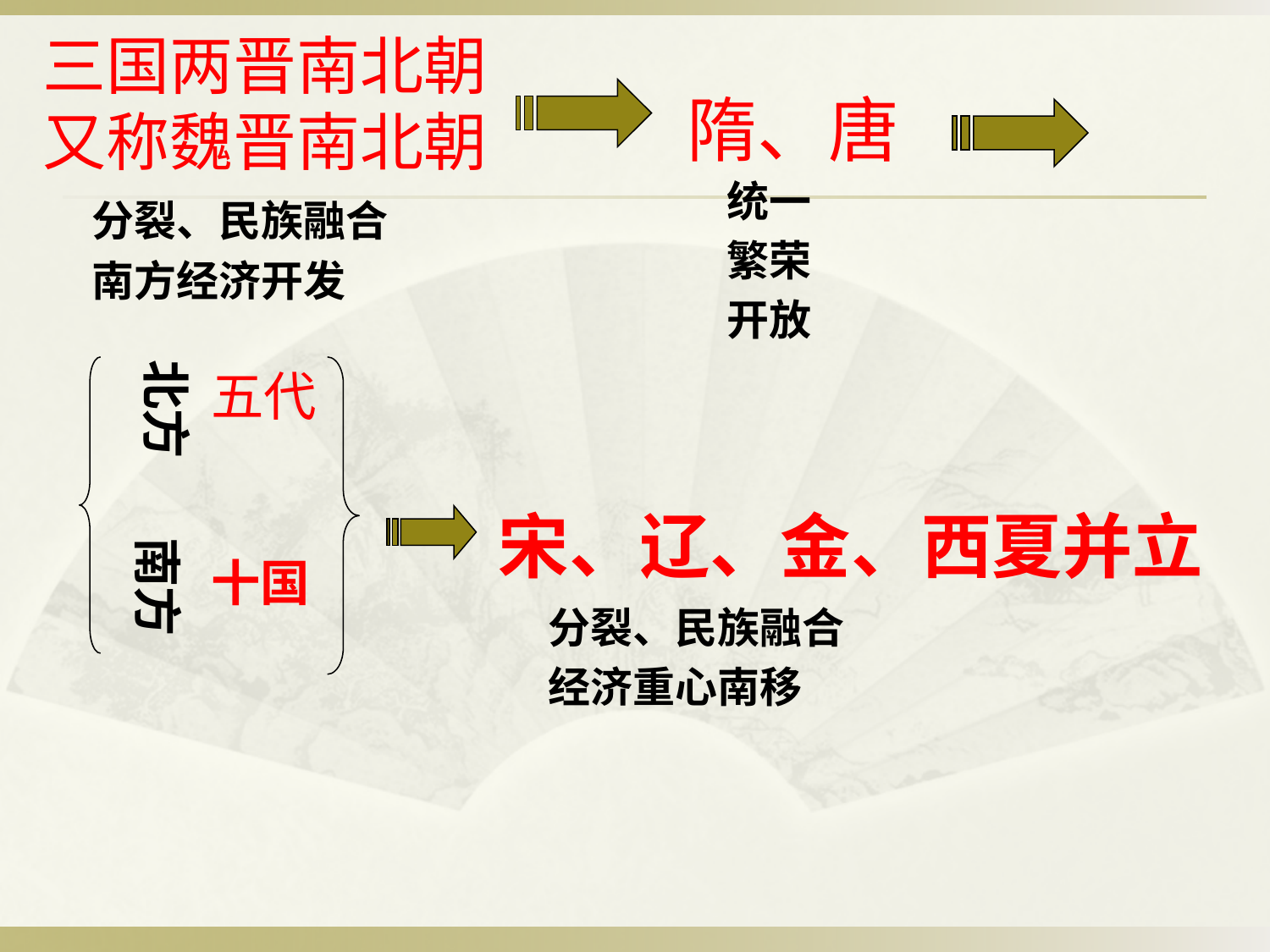

三国两晋南北朝
又称魏晋南北朝

隋、唐

统一
繁荣
开放

分裂、民族融合
南方经济开发

北方

五代

宋、辽、金、西夏并立

南方
十国
分裂、民族融合
经济重心南移